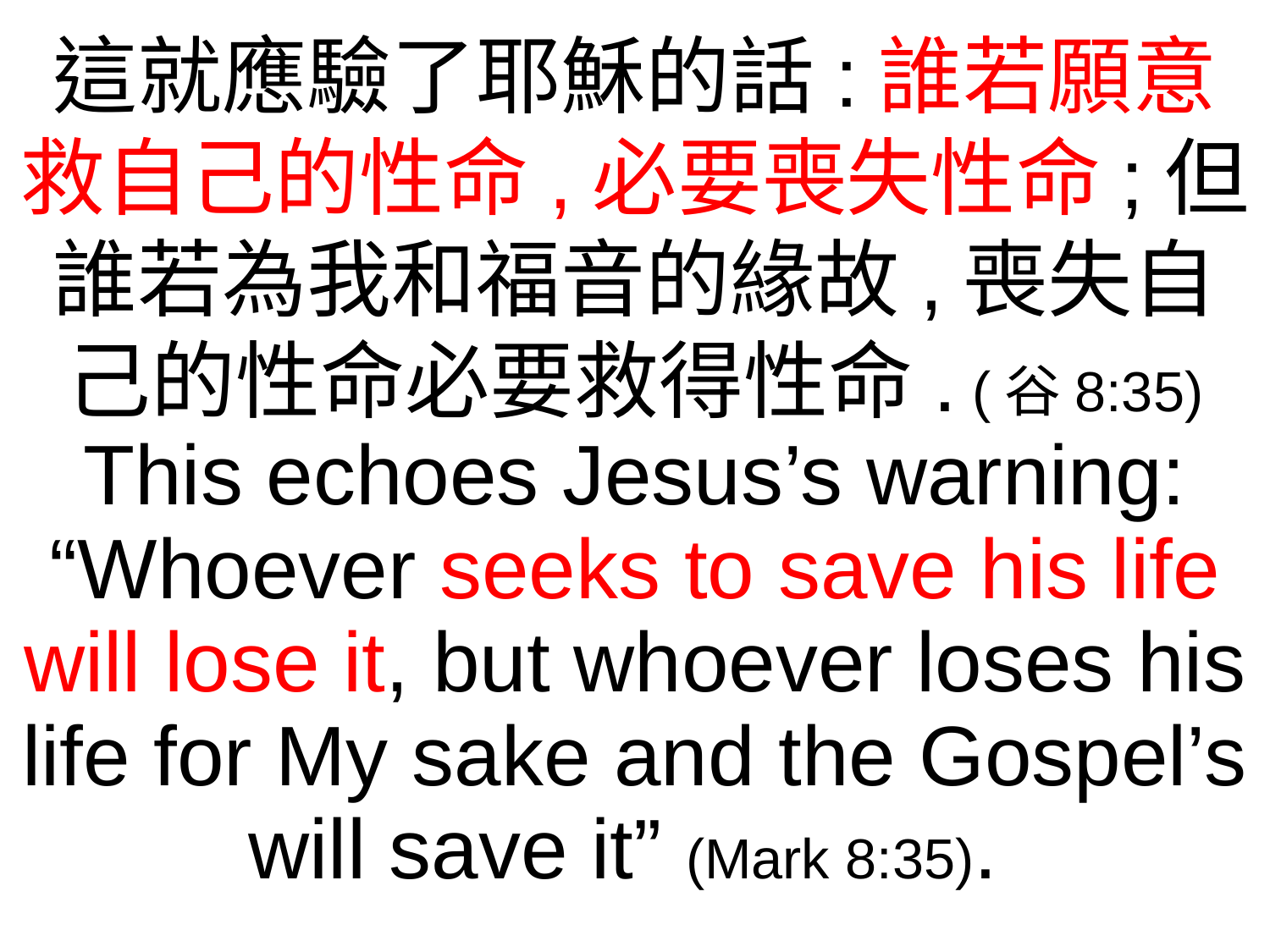

這就應驗了耶穌的話:誰若願意救自己的性命,必要喪失性命;但誰若為我和福音的緣故,喪失自己的性命必要救得性命. (谷8:35)
This echoes Jesus’s warning: “Whoever seeks to save his life will lose it, but whoever loses his life for My sake and the Gospel’s will save it” (Mark 8:35).